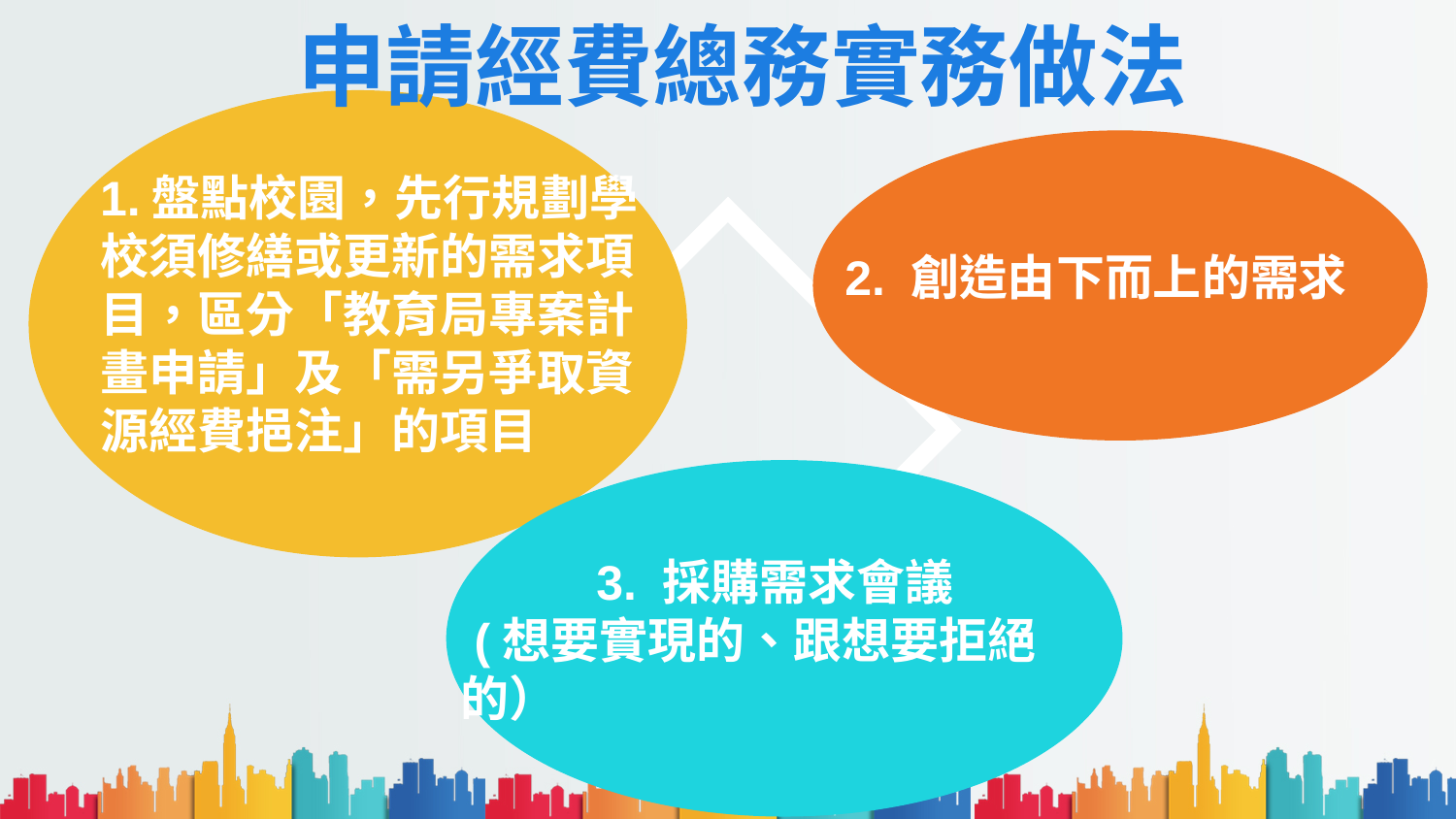

# 申請經費總務實務做法

1.盤點校園，先行規劃學校須修繕或更新的需求項目，區分「教育局專案計畫申請」及「需另爭取資源經費挹注」的項目
2. 創造由下而上的需求

          3. 採購需求會議
 (想要實現的、跟想要拒絕的）